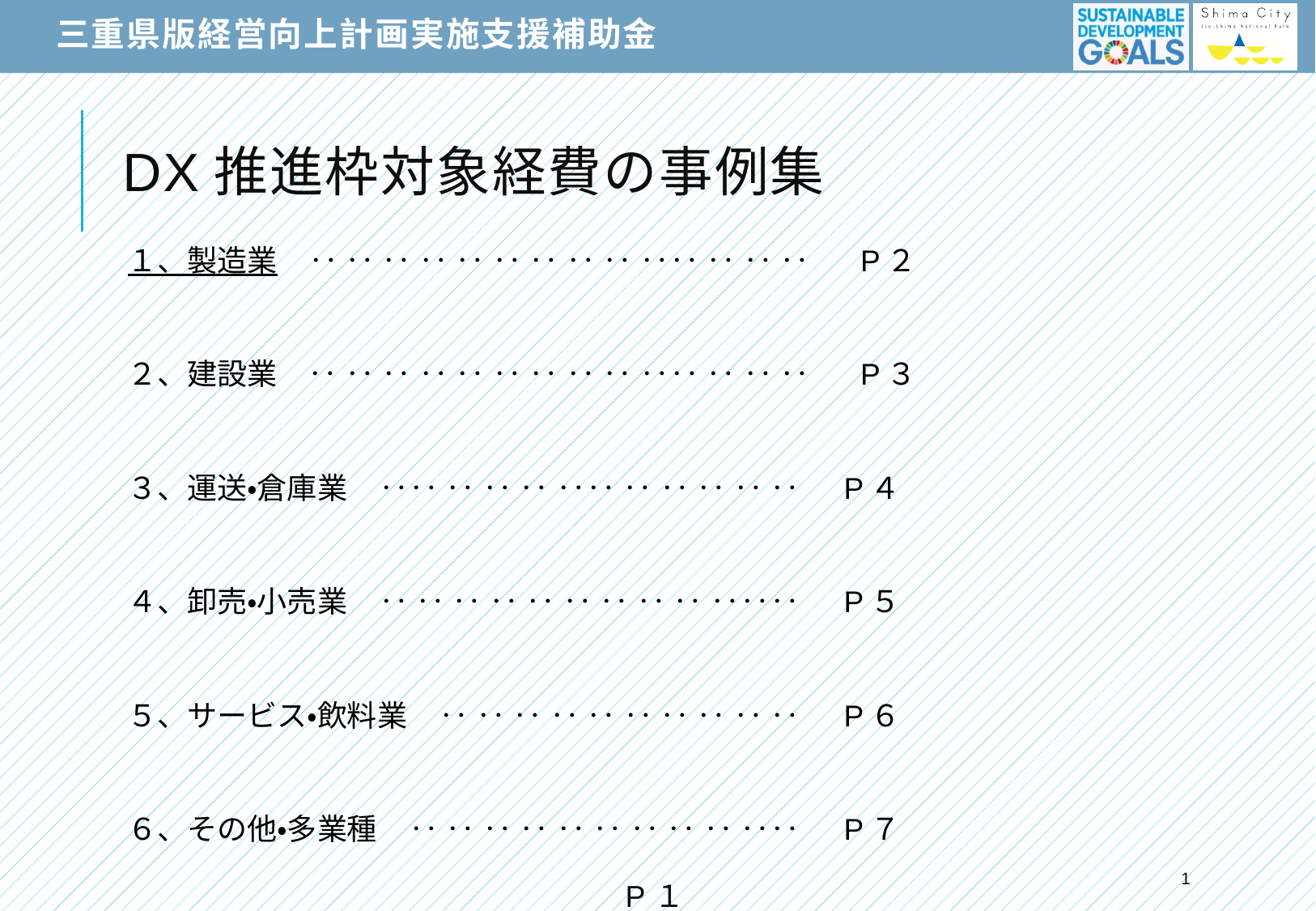

三重県版経営向上計画実施支援補助金
# DX推進枠対象経費の事例集
１、製造業　‥ ‥ ‥ ‥ ‥ ‥ ‥ ‥ ‥ ‥‥ ‥ ‥ ‥　  P２

２、建設業　‥ ‥ ‥ ‥ ‥ ‥ ‥ ‥ ‥ ‥‥ ‥ ‥ ‥ 　 P３

３、運送・倉庫業　‥‥ ‥ ‥ ‥ ‥‥ ‥ ‥ ‥ ‥ ‥ 　P４

４、卸売・小売業　‥ ‥ ‥ ‥ ‥ ‥ ‥ ‥ ‥ ‥‥‥ 　P５

５、サービス・飲料業　‥ ‥ ‥ ‥ ‥ ‥ ‥ ‥ ‥ ‥ 　P６

６、その他・多業種　‥ ‥ ‥ ‥ ‥ ‥ ‥ ‥ ‥ ‥‥　 P７

1
P１